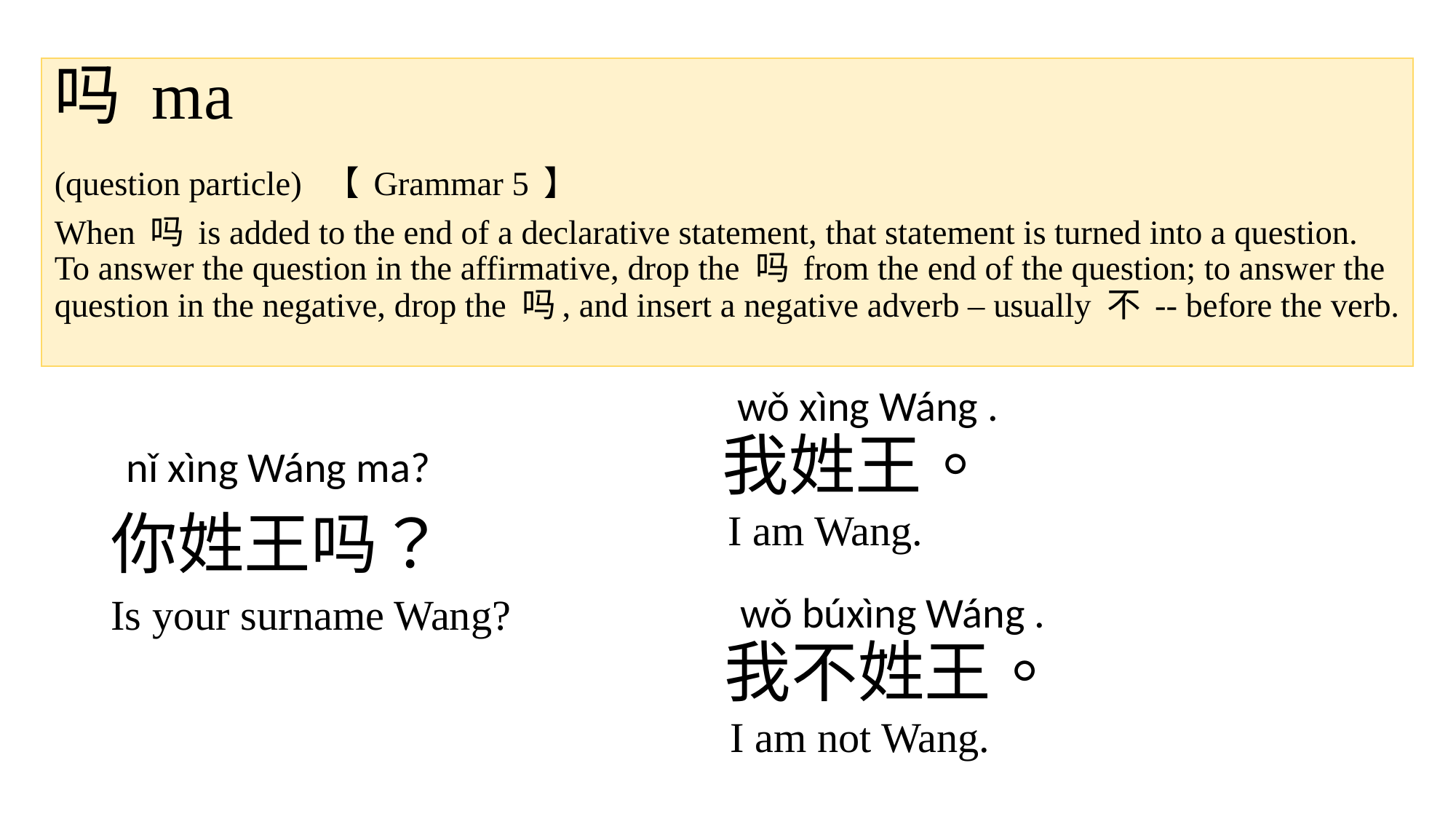

# 吗 ma

(question particle)  【 Grammar 5 】
When 吗 is added to the end of a declarative statement, that statement is turned into a question. To answer the question in the affirmative, drop the 吗 from the end of the question; to answer the question in the negative, drop the 吗, and insert a negative adverb – usually 不 -- before the verb.
wǒ xìng Wáng .
我姓王。
nǐ xìng Wáng ma?
你姓王吗？
I am Wang.
wǒ búxìng Wáng .
Is your surname Wang?
我不姓王。
I am not Wang.